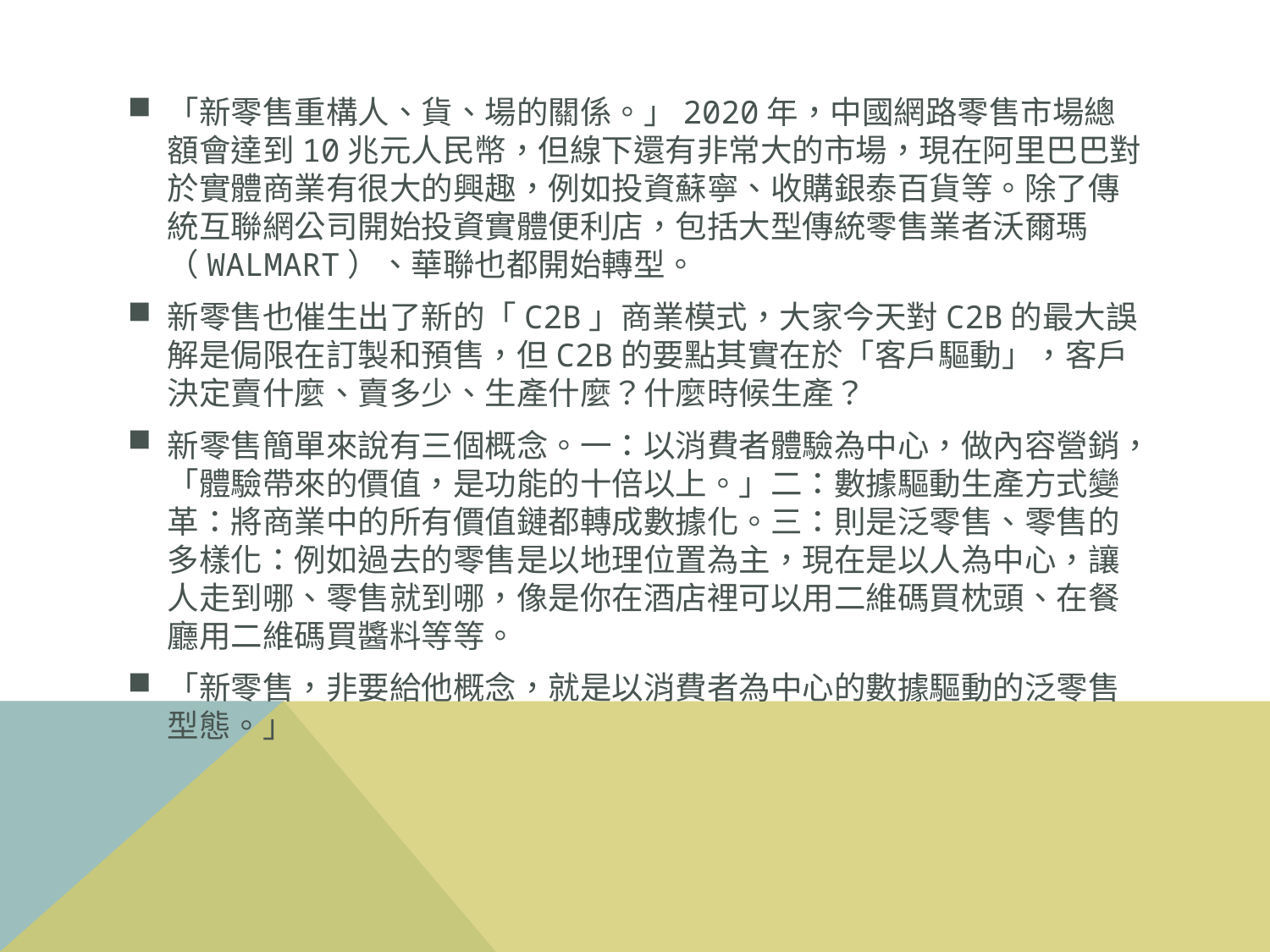

「新零售重構人、貨、場的關係。」2020年，中國網路零售市場總額會達到10兆元人民幣，但線下還有非常大的市場，現在阿里巴巴對於實體商業有很大的興趣，例如投資蘇寧、收購銀泰百貨等。除了傳統互聯網公司開始投資實體便利店，包括大型傳統零售業者沃爾瑪（Walmart）、華聯也都開始轉型。
新零售也催生出了新的「C2B」商業模式，大家今天對C2B的最大誤解是侷限在訂製和預售，但C2B的要點其實在於「客戶驅動」，客戶決定賣什麼、賣多少、生產什麼？什麼時候生產？
新零售簡單來說有三個概念。一：以消費者體驗為中心，做內容營銷，「體驗帶來的價值，是功能的十倍以上。」二：數據驅動生產方式變革：將商業中的所有價值鏈都轉成數據化。三：則是泛零售、零售的多樣化：例如過去的零售是以地理位置為主，現在是以人為中心，讓人走到哪、零售就到哪，像是你在酒店裡可以用二維碼買枕頭、在餐廳用二維碼買醬料等等。
「新零售，非要給他概念，就是以消費者為中心的數據驅動的泛零售型態。」